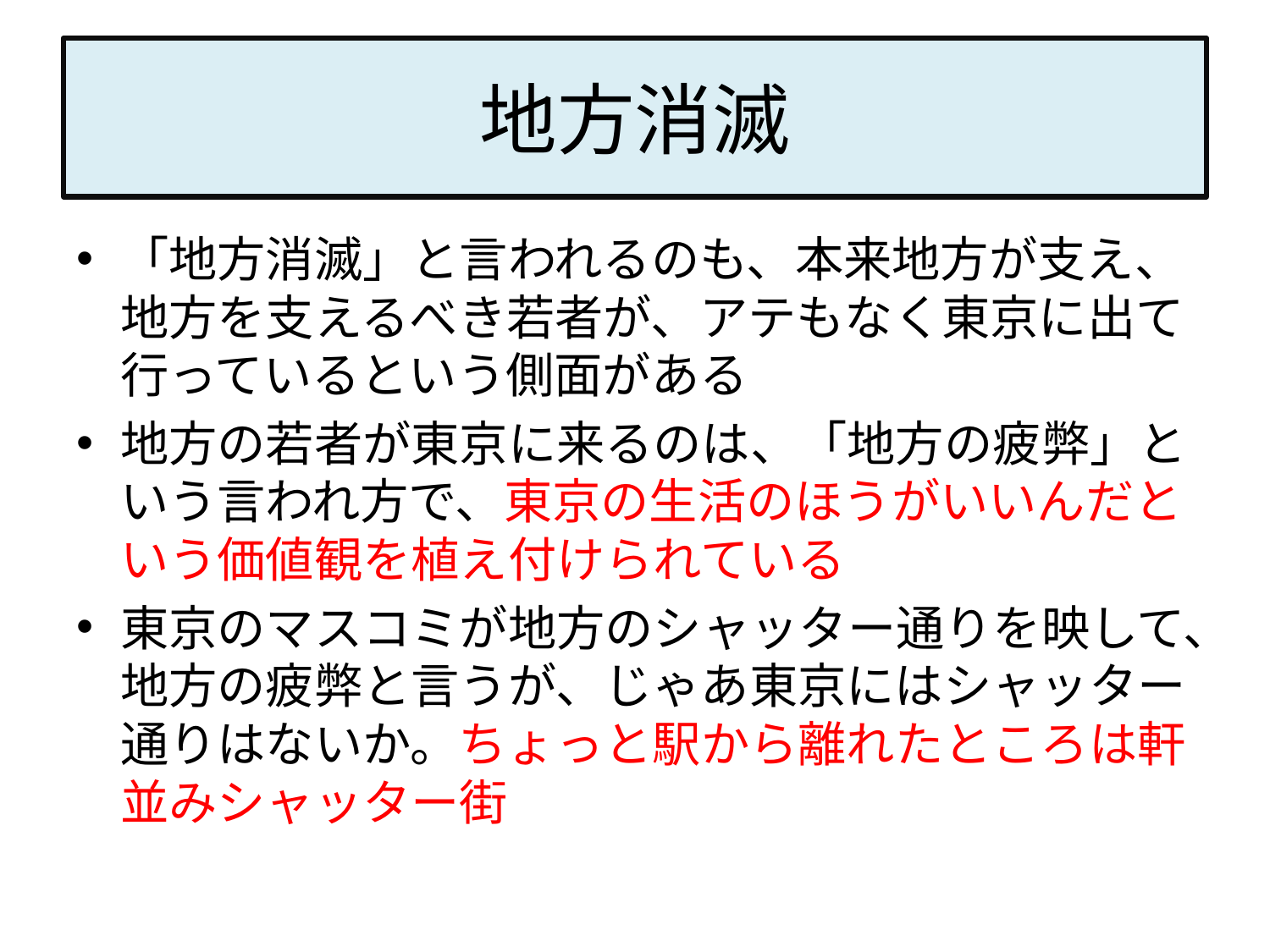

# 地方消滅
「地方消滅」と言われるのも、本来地方が支え、地方を支えるべき若者が、アテもなく東京に出て行っているという側面がある
地方の若者が東京に来るのは、「地方の疲弊」という言われ方で、東京の生活のほうがいいんだという価値観を植え付けられている
東京のマスコミが地方のシャッター通りを映して、地方の疲弊と言うが、じゃあ東京にはシャッター通りはないか。ちょっと駅から離れたところは軒並みシャッター街